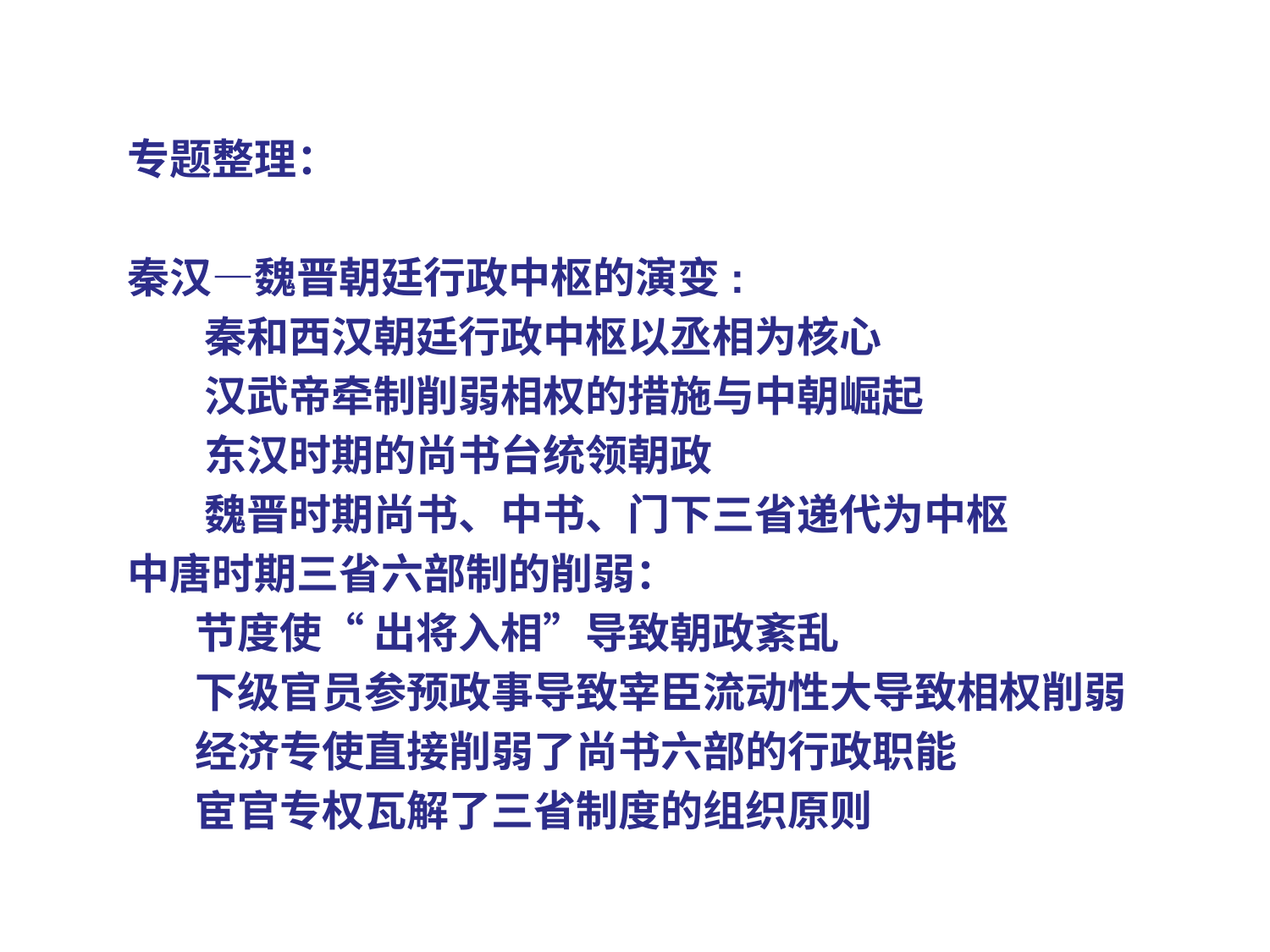

专题整理：

秦汉—魏晋朝廷行政中枢的演变:
       秦和西汉朝廷行政中枢以丞相为核心
       汉武帝牵制削弱相权的措施与中朝崛起
       东汉时期的尚书台统领朝政
       魏晋时期尚书、中书、门下三省递代为中枢
中唐时期三省六部制的削弱：
      节度使“ 出将入相”导致朝政紊乱
      下级官员参预政事导致宰臣流动性大导致相权削弱
      经济专使直接削弱了尚书六部的行政职能
      宦官专权瓦解了三省制度的组织原则